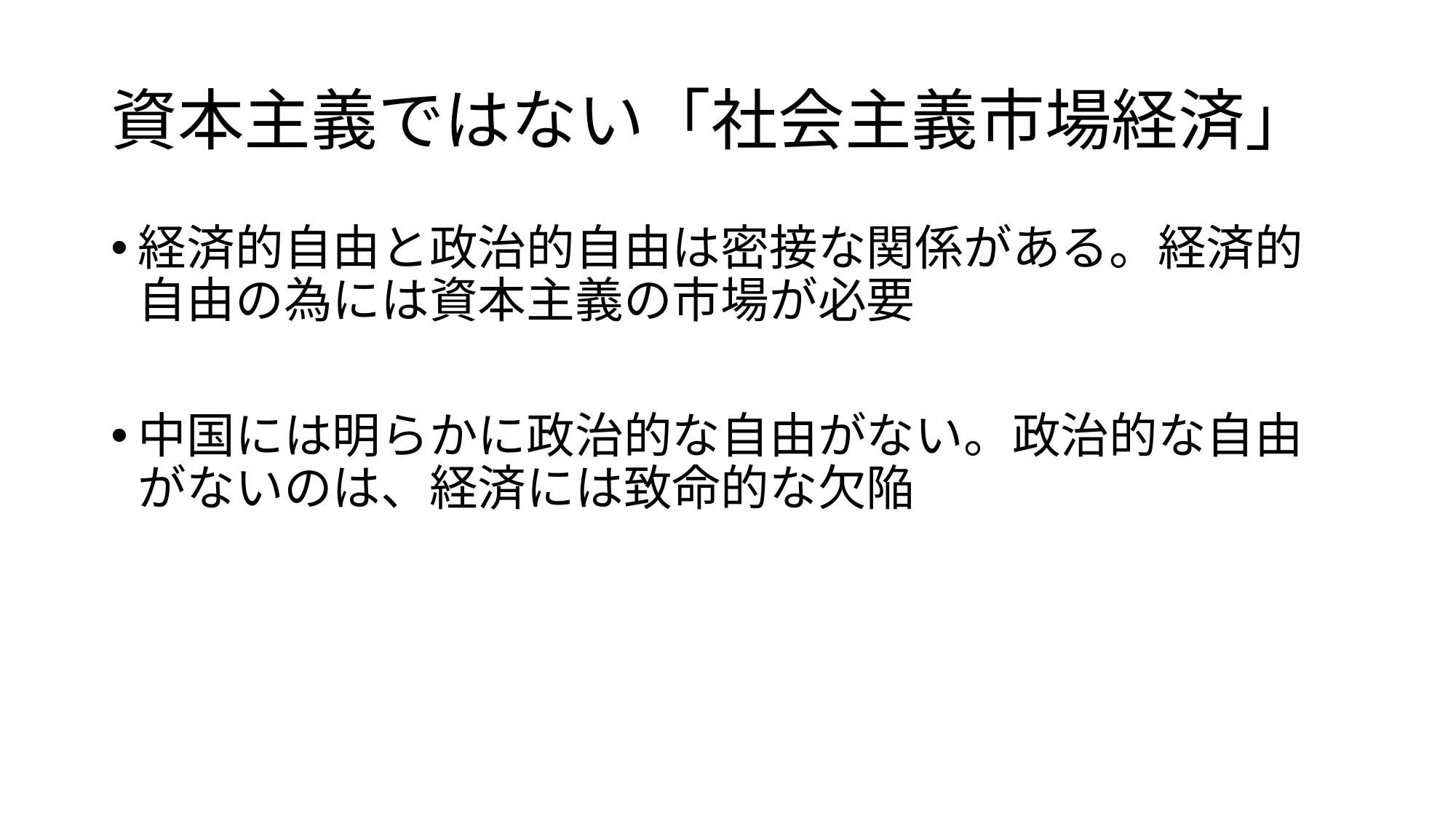

# 資本主義ではない「社会主義市場経済」
経済的自由と政治的自由は密接な関係がある。経済的自由の為には資本主義の市場が必要

中国には明らかに政治的な自由がない。政治的な自由がないのは、経済には致命的な欠陥